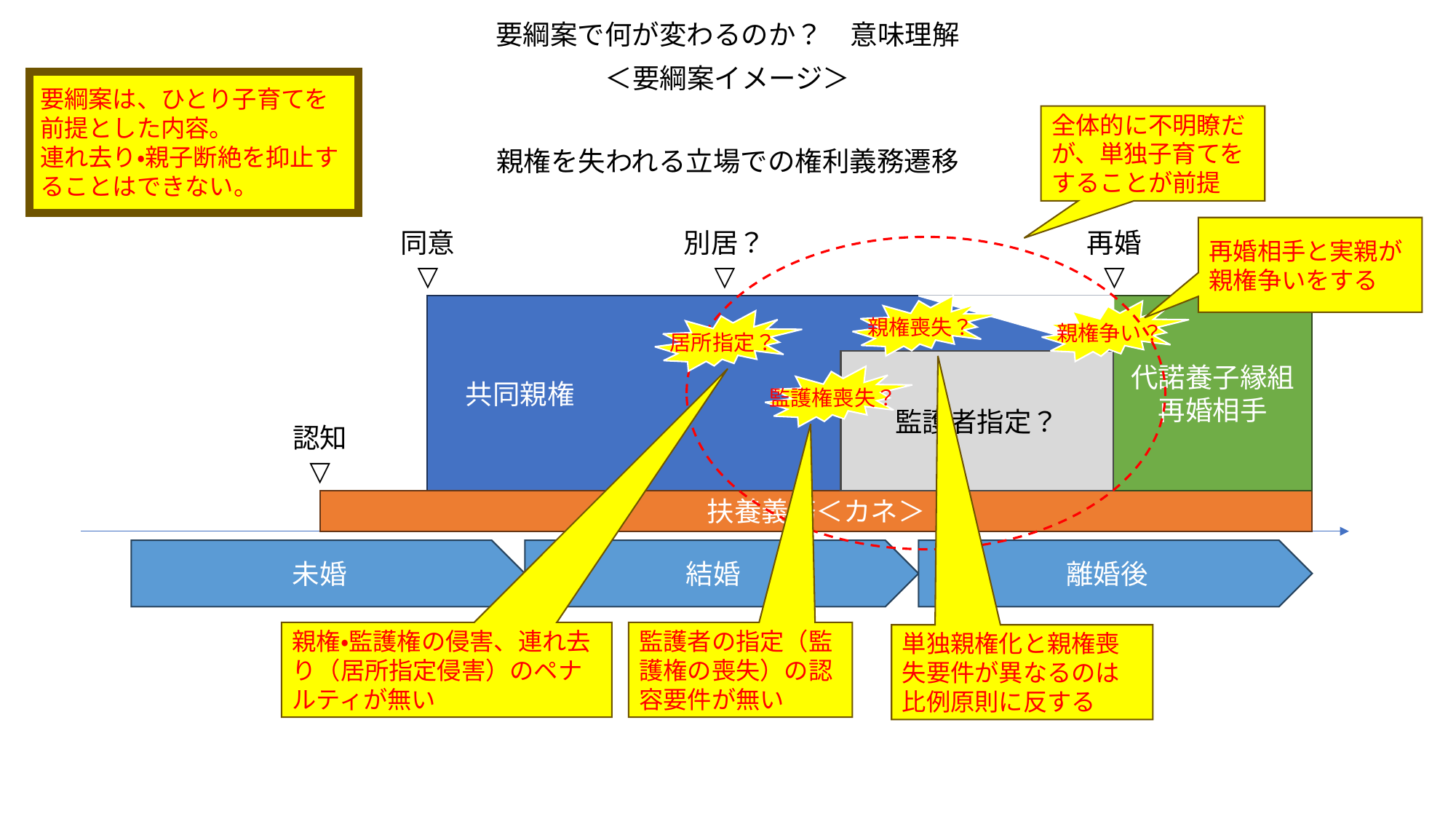

要綱案で何が変わるのか？　意味理解
＜要綱案イメージ＞
要綱案は、ひとり子育てを前提とした内容。
連れ去り・親子断絶を抑止することはできない。
全体的に不明瞭だが、単独子育てをすることが前提
親権を失われる立場での権利義務遷移
再婚相手と実親が親権争いをする
別居？
▽
再婚
▽
同意
▽

親権喪失？
代諾養子縁組
再婚相手
　共同親権

親権争い？
居所指定？
監護者指定？
監護権喪失？
認知
▽
扶養義務＜カネ＞
未婚
結婚
離婚後
親権・監護権の侵害、連れ去り（居所指定侵害）のペナルティが無い
監護者の指定（監護権の喪失）の認容要件が無い
単独親権化と親権喪失要件が異なるのは比例原則に反する